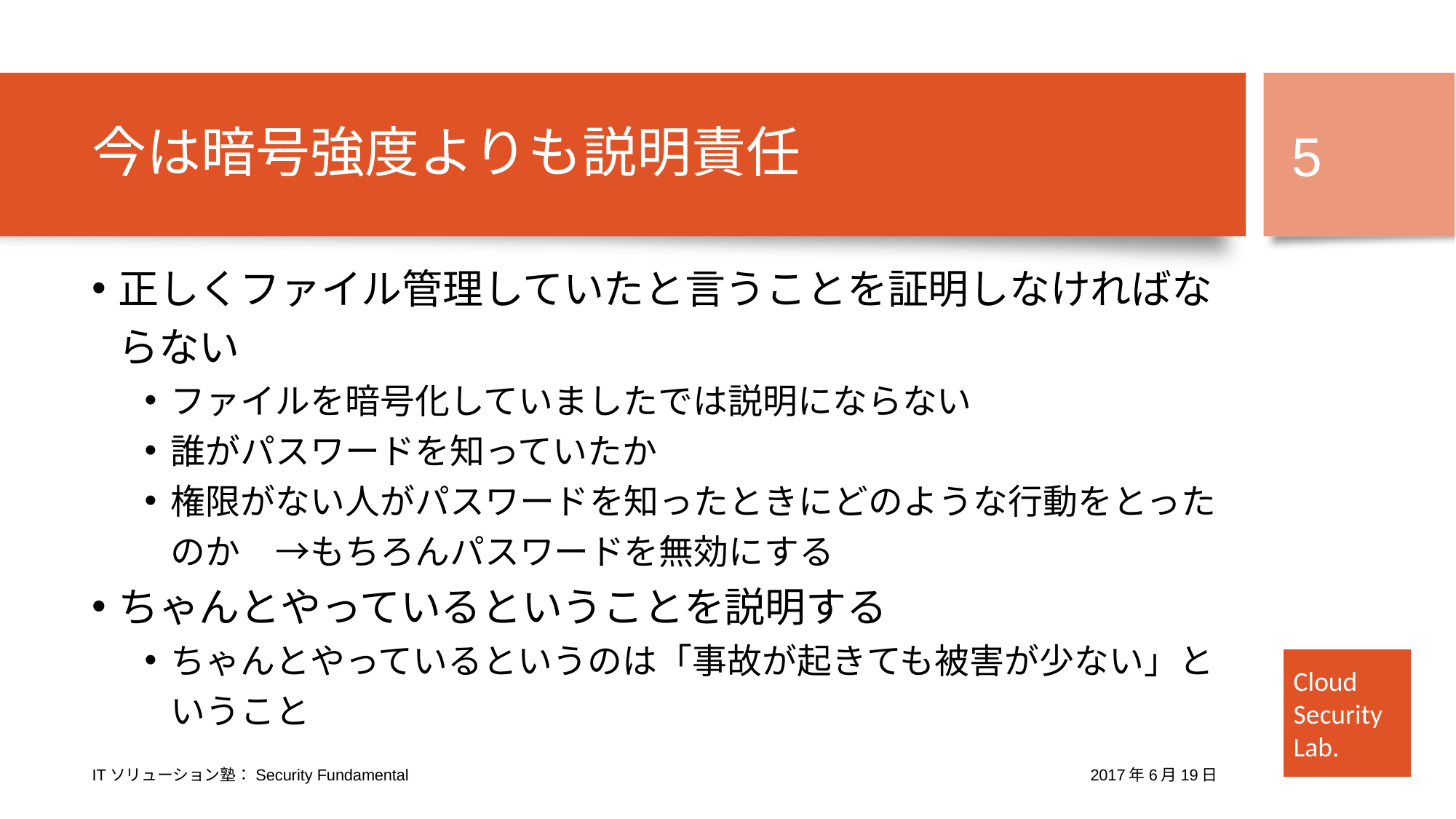

# 今は暗号強度よりも説明責任
5
正しくファイル管理していたと言うことを証明しなければならない
ファイルを暗号化していましたでは説明にならない
誰がパスワードを知っていたか
権限がない人がパスワードを知ったときにどのような行動をとったのか　→もちろんパスワードを無効にする
ちゃんとやっているということを説明する
ちゃんとやっているというのは「事故が起きても被害が少ない」ということ
2017年6月19日
ITソリューション塾：Security Fundamental